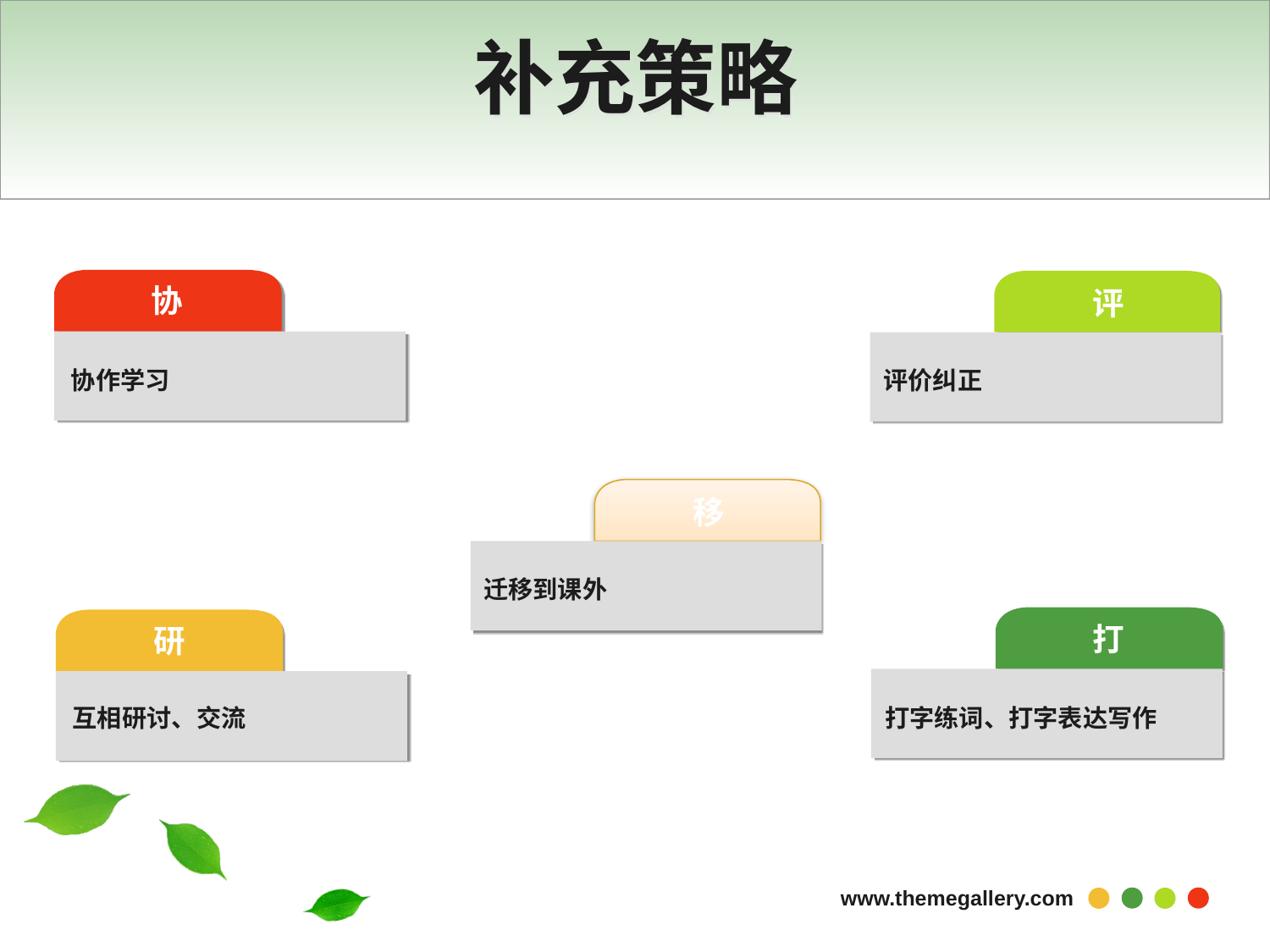

# 补充策略

协
评

协作学习
评价纠正

移

迁移到课外

打
研

互相研讨、交流
打字练词、打字表达写作